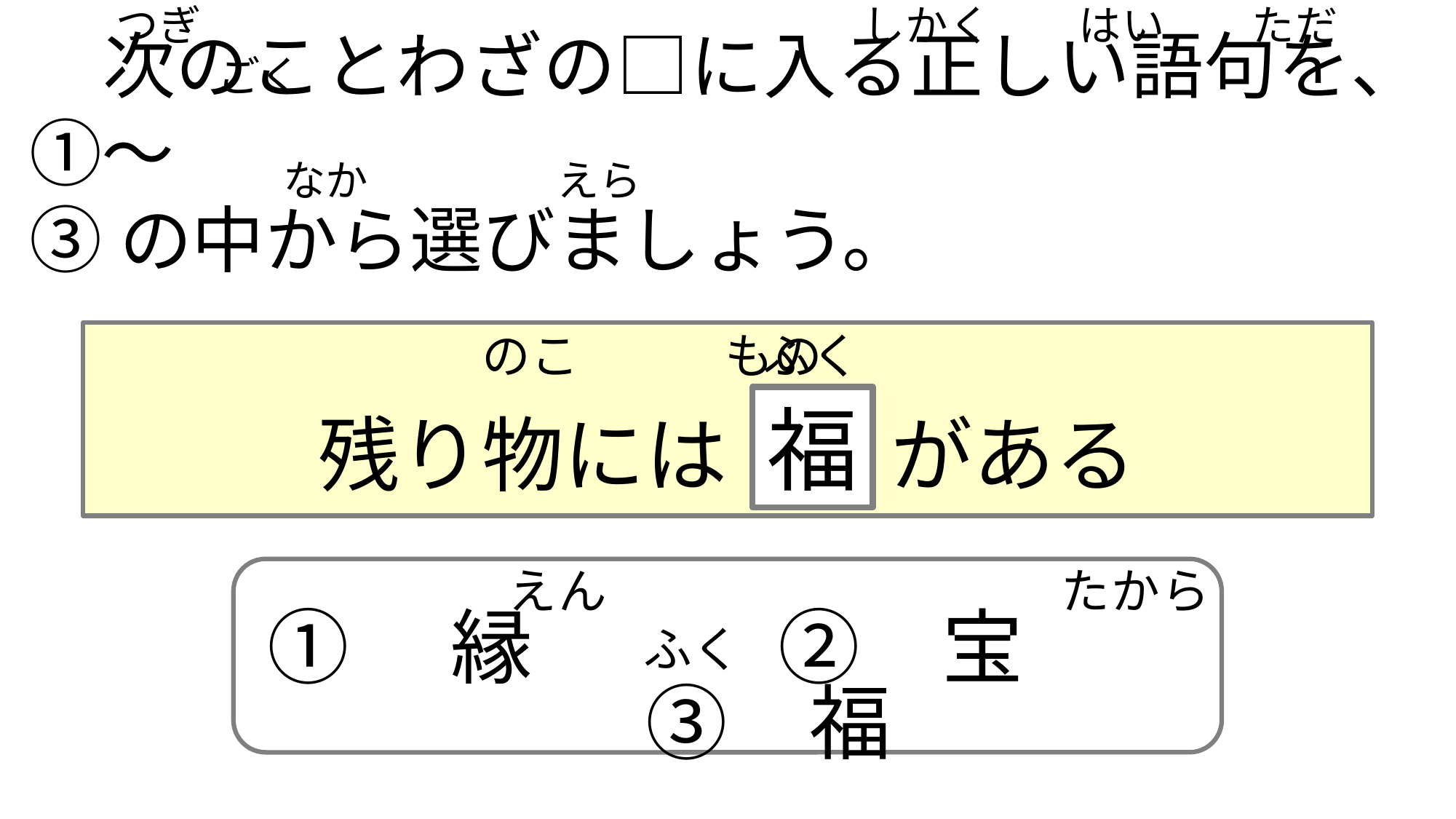

つぎ　　　　　　　　　　　　　　　 しかく　　はい　　ただ　　　　 　　 ごく
　次のことわざの□に入る正しい語句を、①～
　　　　　　なか　　 　　 えら
③の中から選びましょう。

残り物には　　がある
　　　　　　　　のこ　　　もの
ふく
福

①　縁　　　②　宝　　　③　福
　　　　　 えん　　　　　　　　　たから　　　　　　　　 ふく